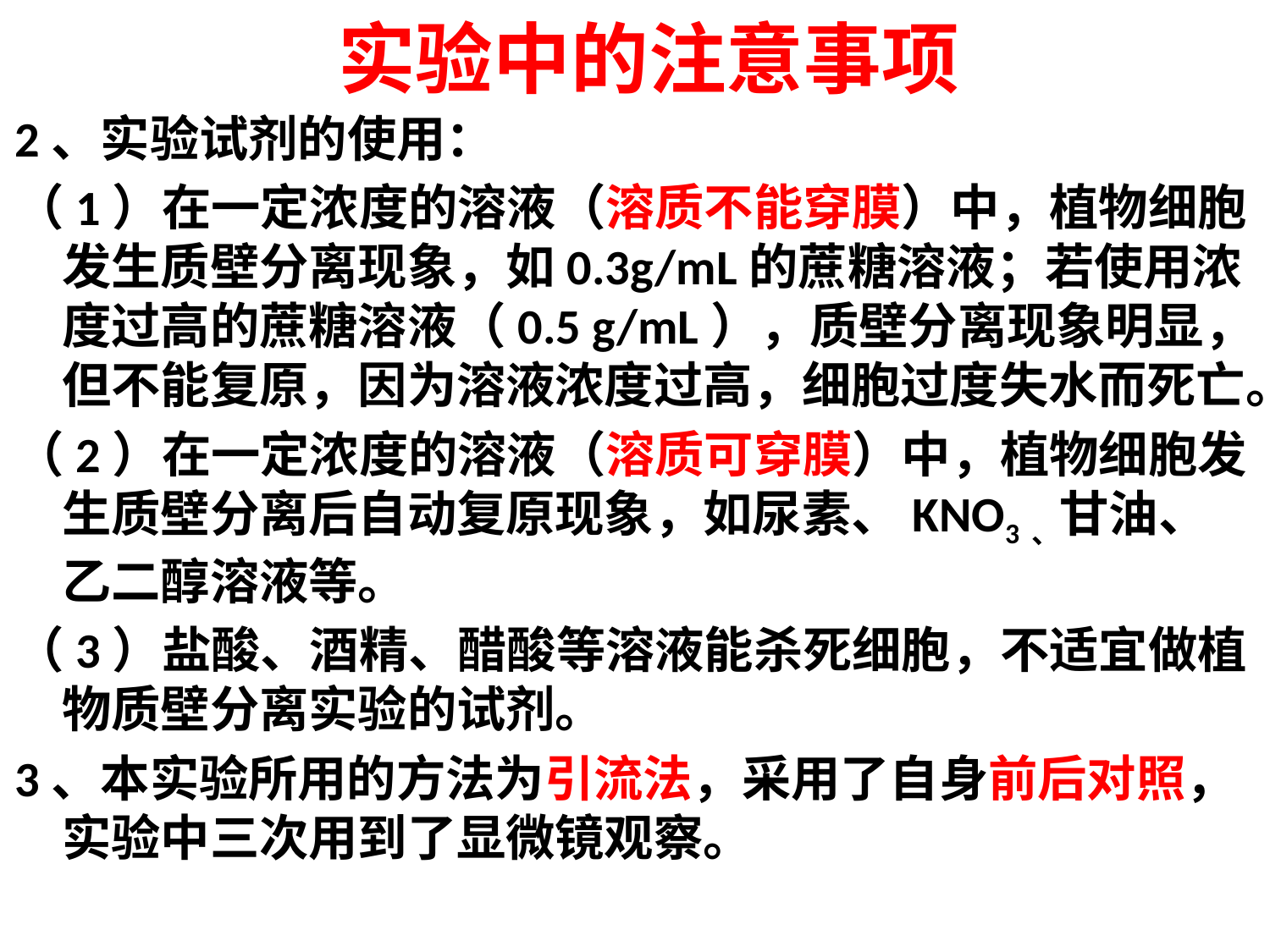

实验中的注意事项
2、实验试剂的使用：
（1）在一定浓度的溶液（溶质不能穿膜）中，植物细胞发生质壁分离现象，如0.3g/mL的蔗糖溶液；若使用浓度过高的蔗糖溶液（0.5 g/mL），质壁分离现象明显，但不能复原，因为溶液浓度过高，细胞过度失水而死亡。
（2）在一定浓度的溶液（溶质可穿膜）中，植物细胞发生质壁分离后自动复原现象，如尿素、KNO3、甘油、乙二醇溶液等。
（3）盐酸、酒精、醋酸等溶液能杀死细胞，不适宜做植物质壁分离实验的试剂。
3、本实验所用的方法为引流法，采用了自身前后对照，实验中三次用到了显微镜观察。